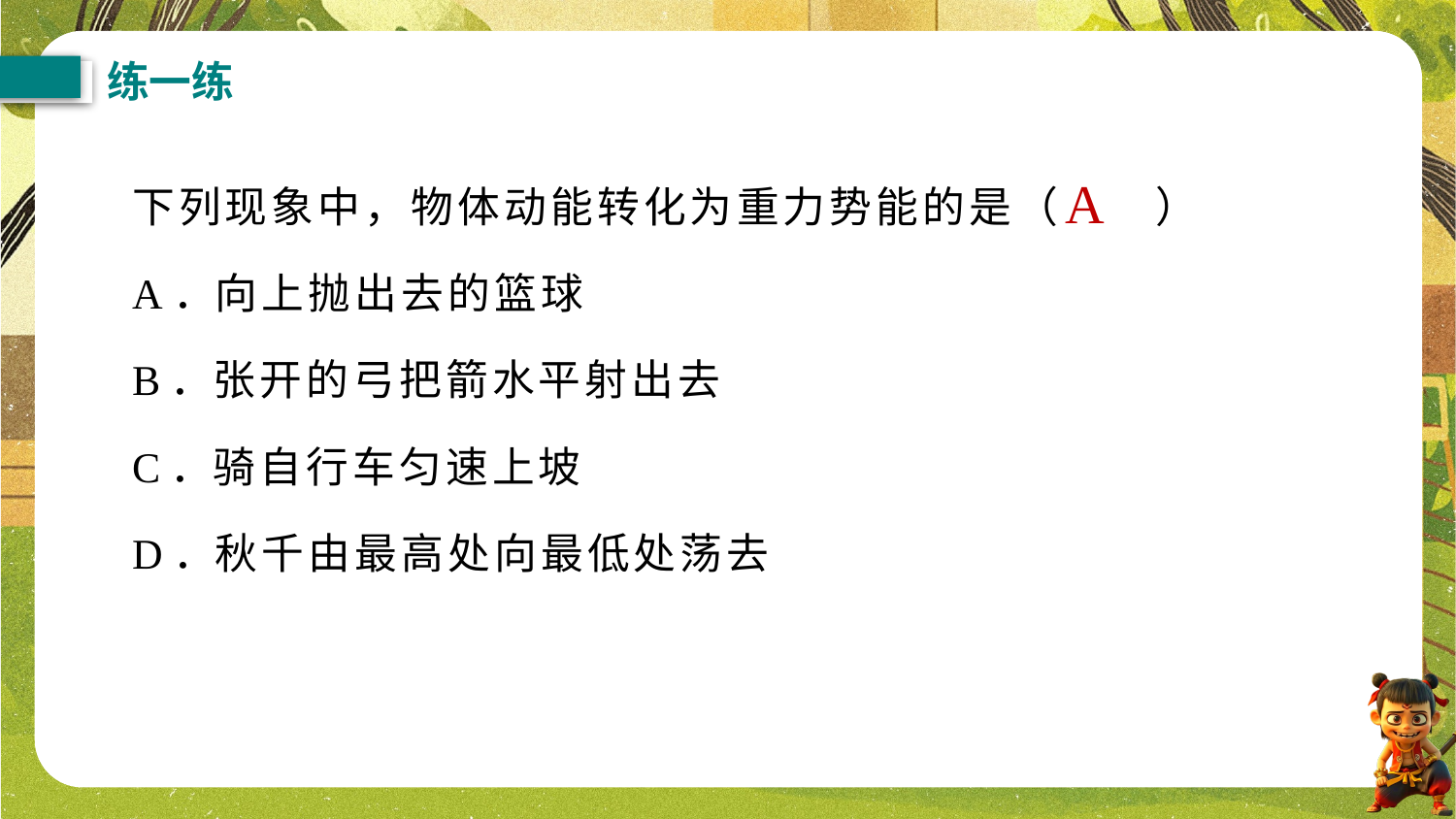

练一练

下列现象中，物体动能转化为重力势能的是（　　）
A．向上抛出去的篮球
B．张开的弓把箭水平射出去
C．骑自行车匀速上坡
D．秋千由最高处向最低处荡去
A